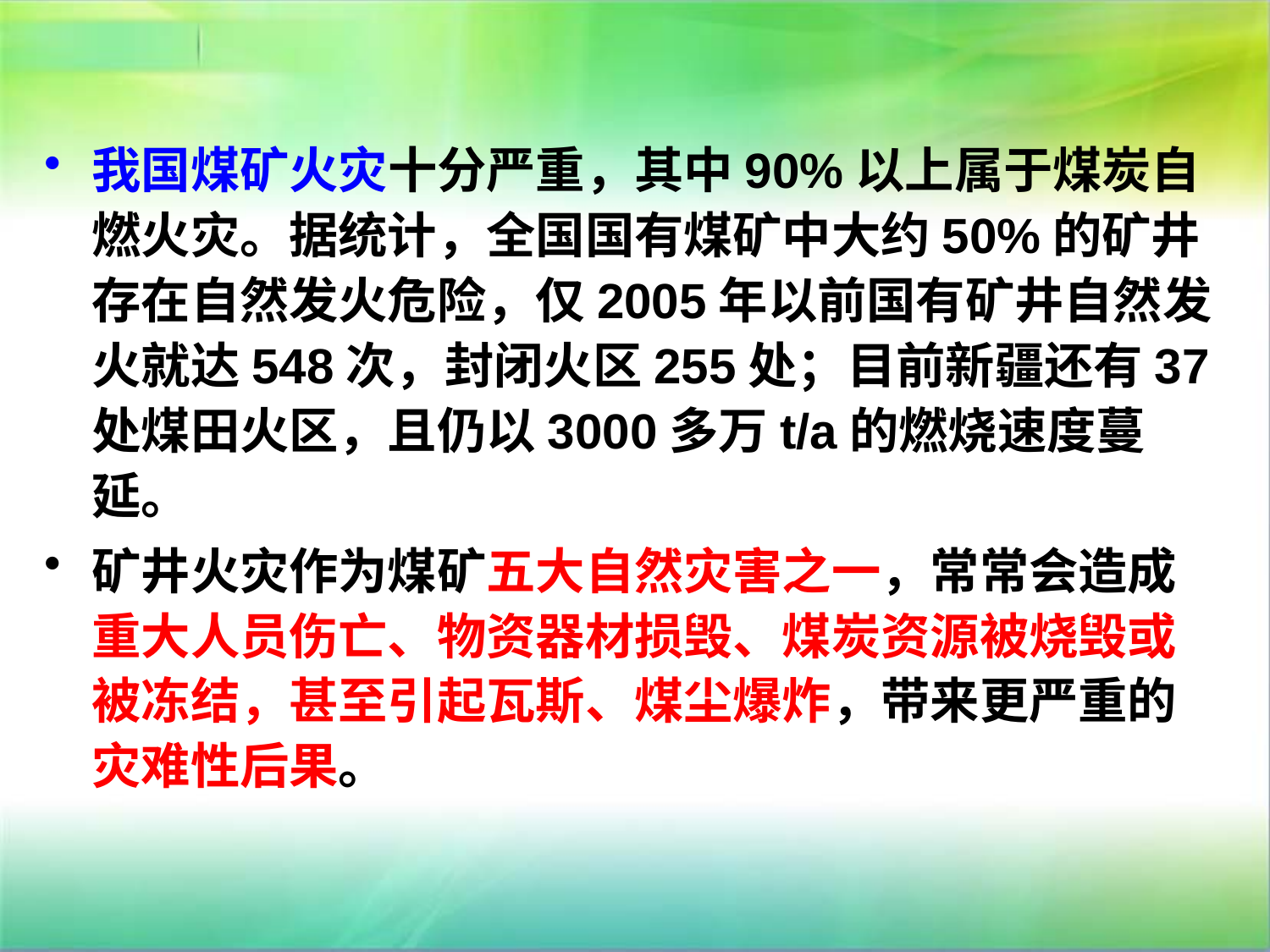

我国煤矿火灾十分严重，其中90%以上属于煤炭自燃火灾。据统计，全国国有煤矿中大约50%的矿井存在自然发火危险，仅2005年以前国有矿井自然发火就达548次，封闭火区255处；目前新疆还有37处煤田火区，且仍以3000多万t/a的燃烧速度蔓延。
矿井火灾作为煤矿五大自然灾害之一，常常会造成重大人员伤亡、物资器材损毁、煤炭资源被烧毁或被冻结，甚至引起瓦斯、煤尘爆炸，带来更严重的灾难性后果。